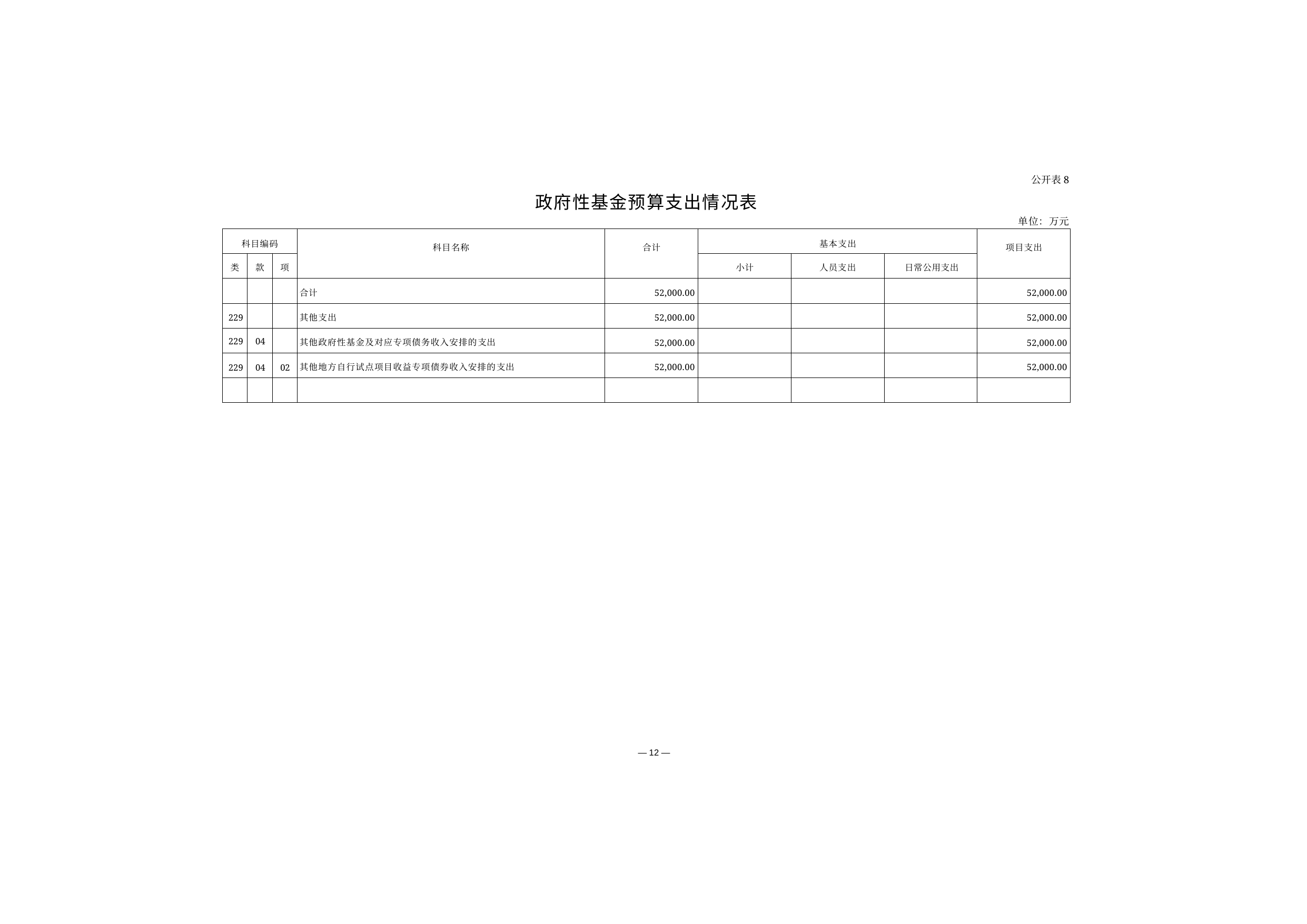

公开表8
政府性基金预算支出情况表

单位：万元
| 科目编码 |  |  | 科目名称 | 合计 | 基本支出 |  |  | 项目支出 |
| --- | --- | --- | --- | --- | --- | --- | --- | --- |
| 类 | 款 | 项 |  |  | 小计 | 人员支出 | 日常公用支出 |  |
|  |  |  | 合计 | 52,000.00 |  |  |  | 52,000.00 |
| 229 |  |  | 其他支出 | 52,000.00 |  |  |  | 52,000.00 |
| 229 | 04 |  | 其他政府性基金及对应专项债务收入安排的支出 | 52,000.00 |  |  |  | 52,000.00 |
| 229 | 04 | 02 | 其他地方自行试点项目收益专项债券收入安排的支出 | 52,000.00 |  |  |  | 52,000.00 |
|  |  |  |  |  |  |  |  |  |

— 12 —